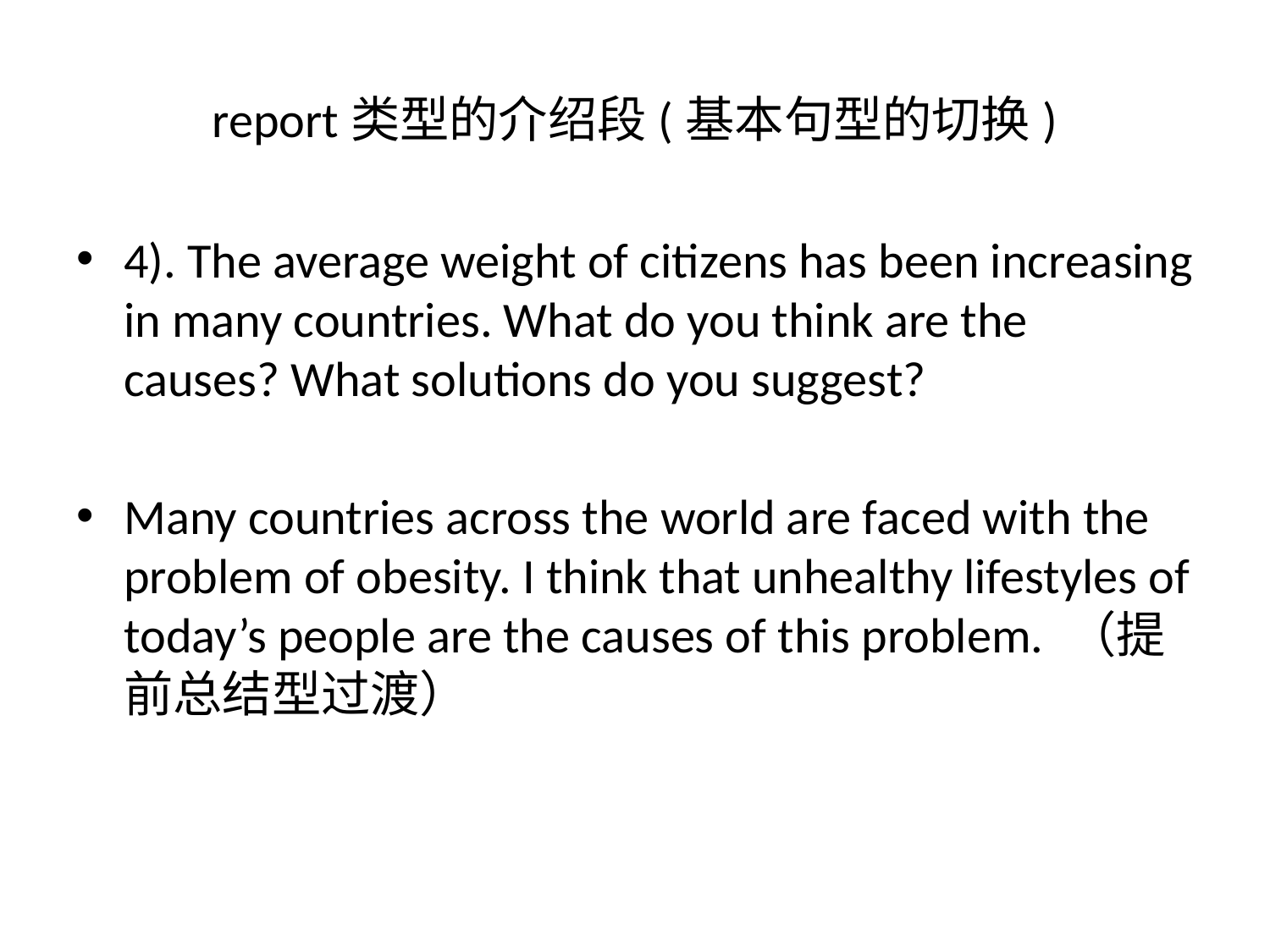

# report类型的介绍段(基本句型的切换)
4). The average weight of citizens has been increasing in many countries. What do you think are the causes? What solutions do you suggest?

Many countries across the world are faced with the problem of obesity. I think that unhealthy lifestyles of today’s people are the causes of this problem. （提前总结型过渡）